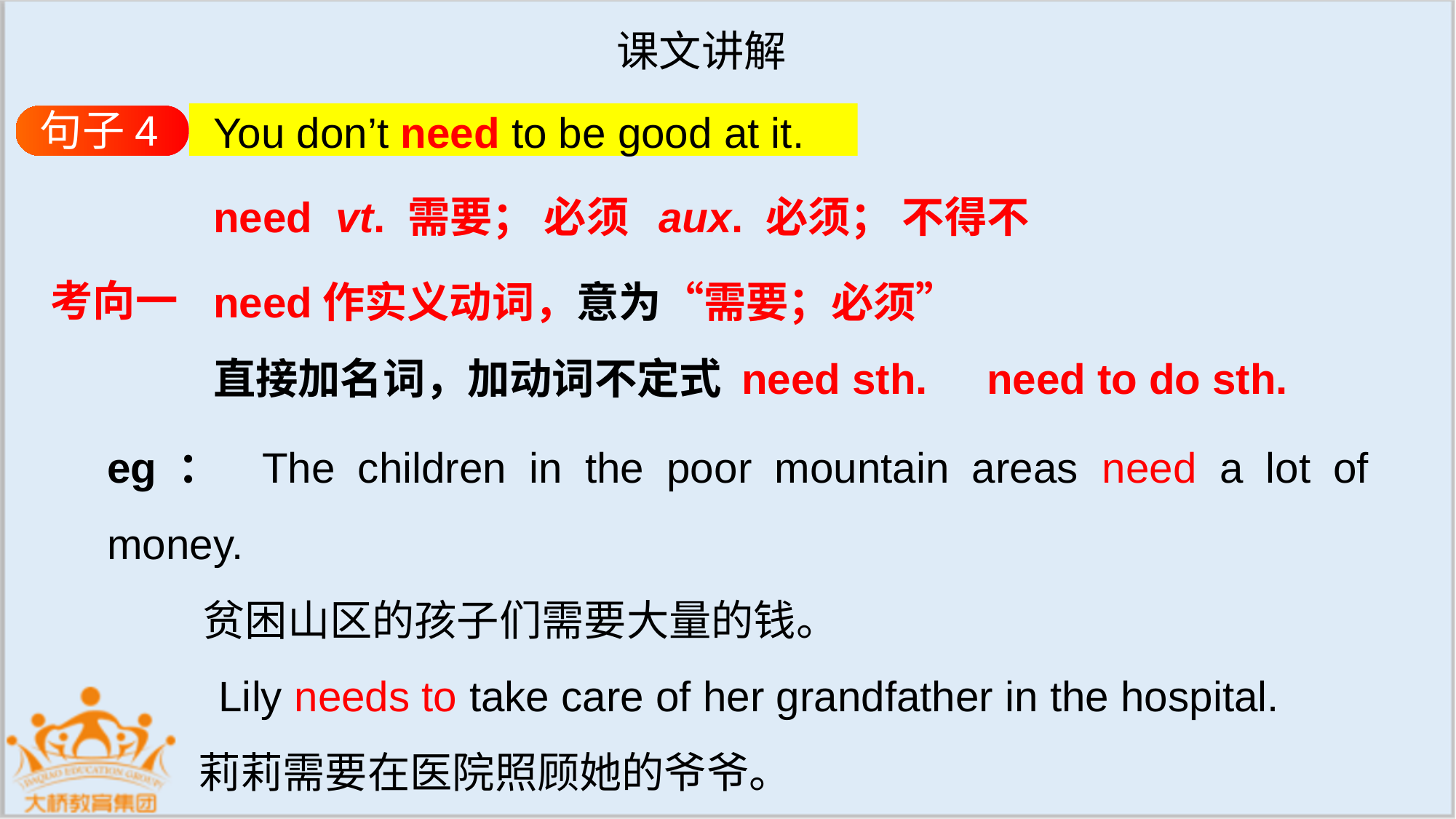

课文讲解
句子4
You don’t need to be good at it.

need  vt. 需要； 必须  aux. 必须； 不得不
need作实义动词，意为“需要；必须”
直接加名词，加动词不定式 need sth.     need to do sth.
考向一
eg： The children in the poor mountain areas need a lot of money.
         贫困山区的孩子们需要大量的钱。
             Lily needs to take care of her grandfather in the hospital.
             莉莉需要在医院照顾她的爷爷。